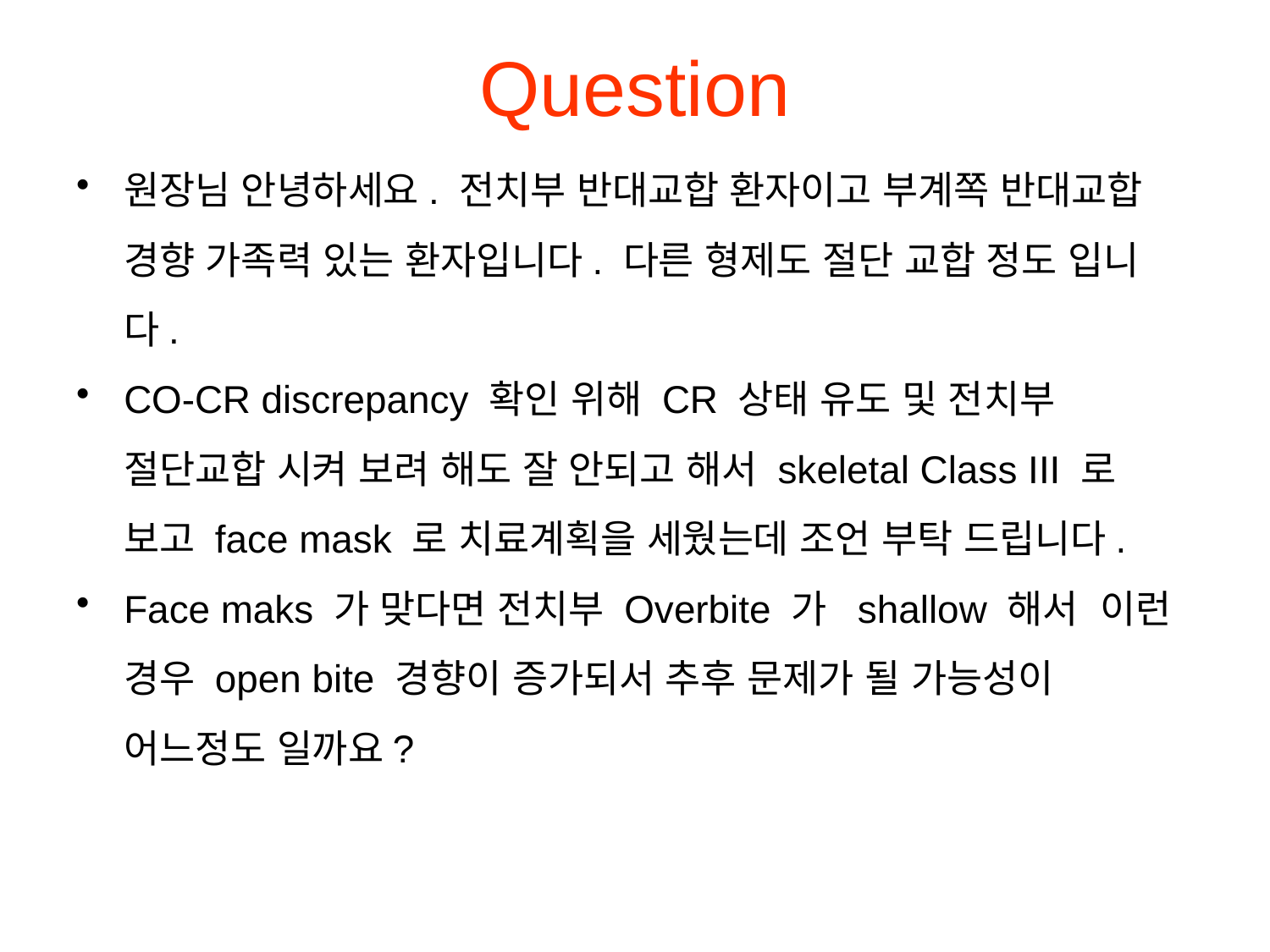

# Question
원장님 안녕하세요. 전치부 반대교합 환자이고 부계쪽 반대교합 경향 가족력 있는 환자입니다. 다른 형제도 절단 교합 정도 입니다.
CO-CR discrepancy 확인 위해 CR 상태 유도 및 전치부 절단교합 시켜 보려 해도 잘 안되고 해서 skeletal Class III 로 보고 face mask 로 치료계획을 세웠는데 조언 부탁 드립니다.
Face maks 가 맞다면 전치부 Overbite 가  shallow 해서  이런 경우 open bite 경향이 증가되서 추후 문제가 될 가능성이 어느정도 일까요?